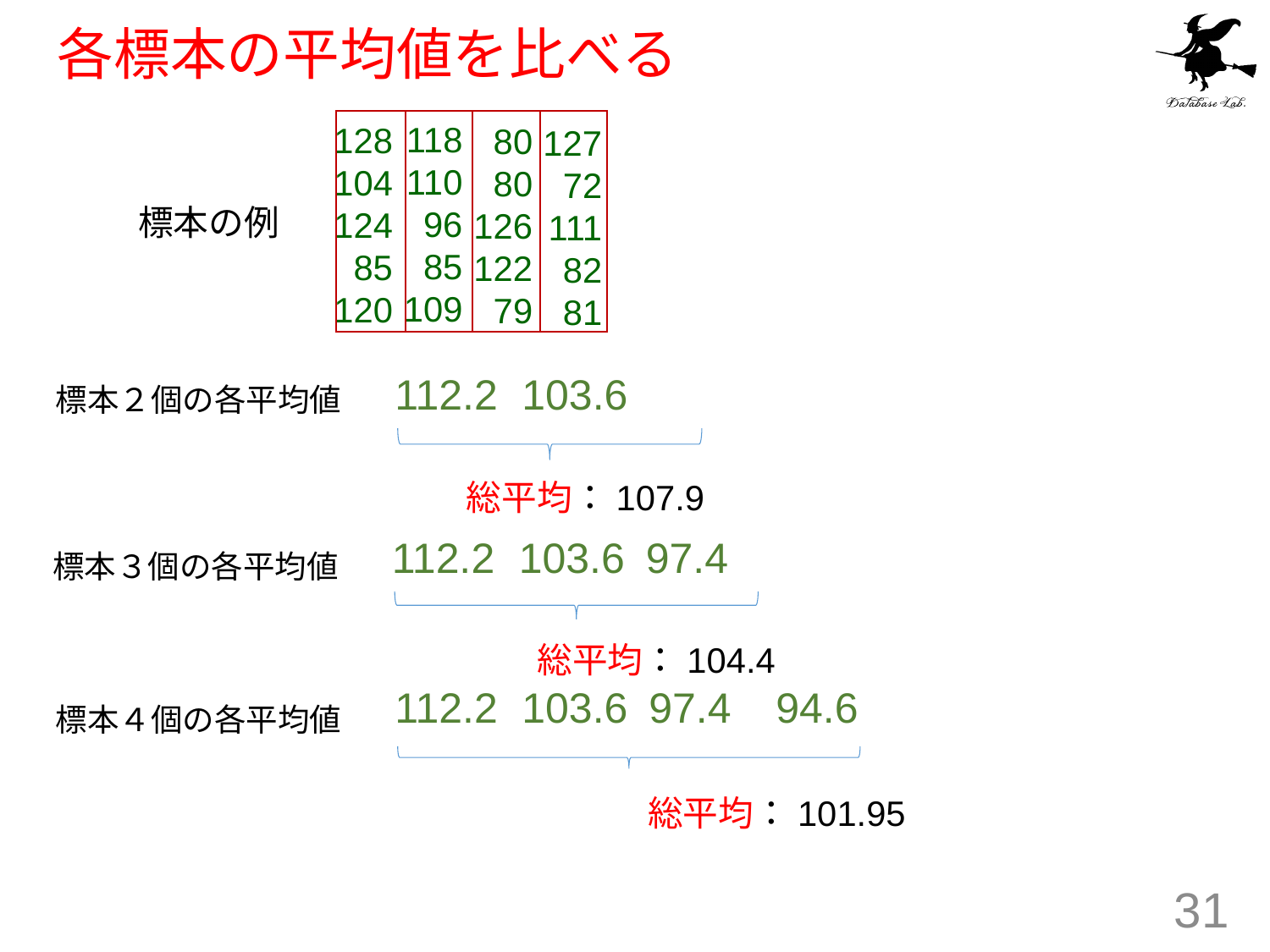

# 各標本の平均値を比べる

118
110
96
85
109
128
104
124
85
120
80
80
126
122
79
127
72
111
82
81
標本の例

112.2	103.6
標本２個の各平均値

総平均：107.9
112.2	103.6	97.4

標本３個の各平均値
総平均：104.4
112.2	103.6	97.4	94.6
標本４個の各平均値
総平均：101.95
31